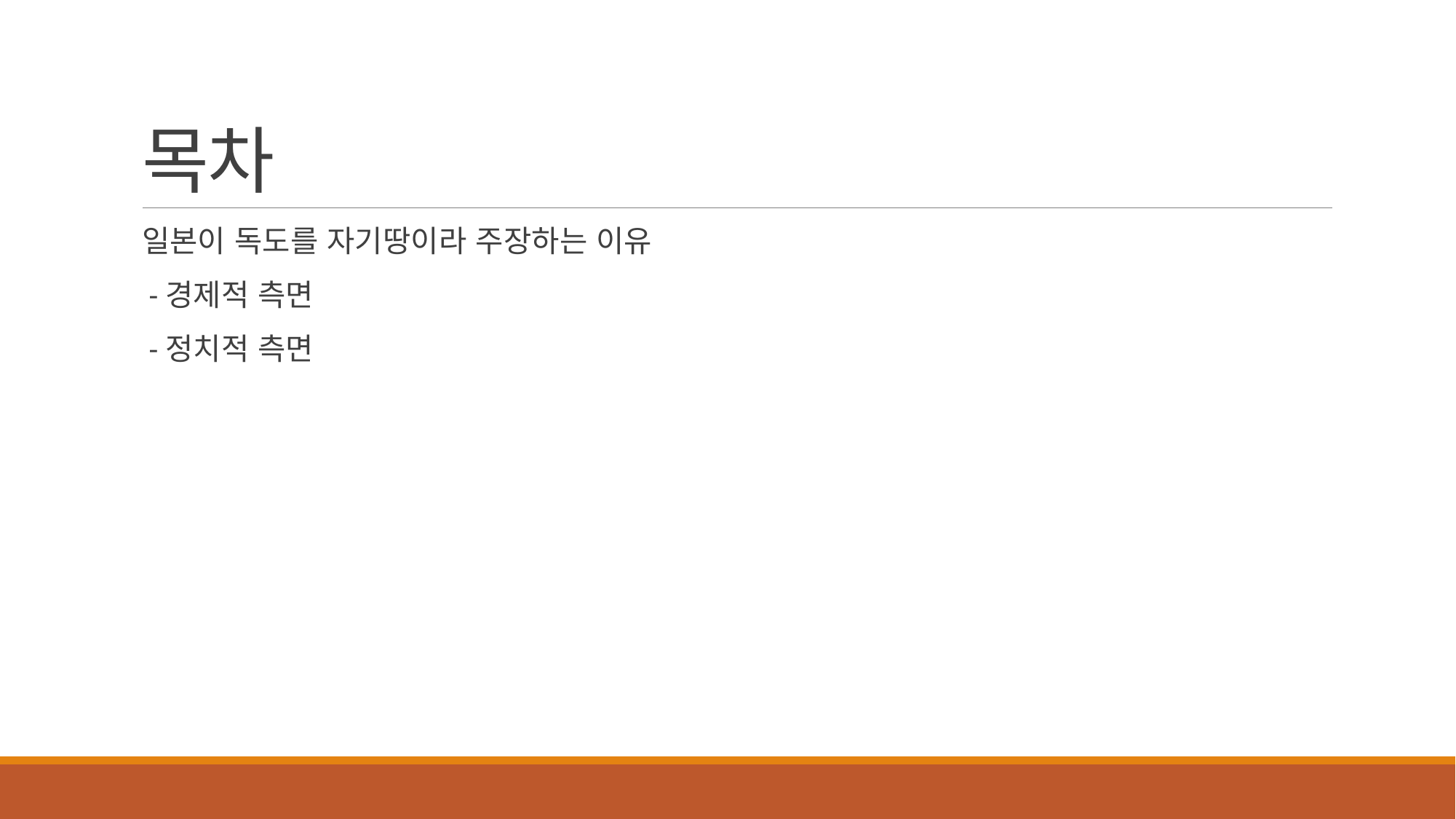

# 목차
일본이 독도를 자기땅이라 주장하는 이유
 -경제적 측면
 -정치적 측면